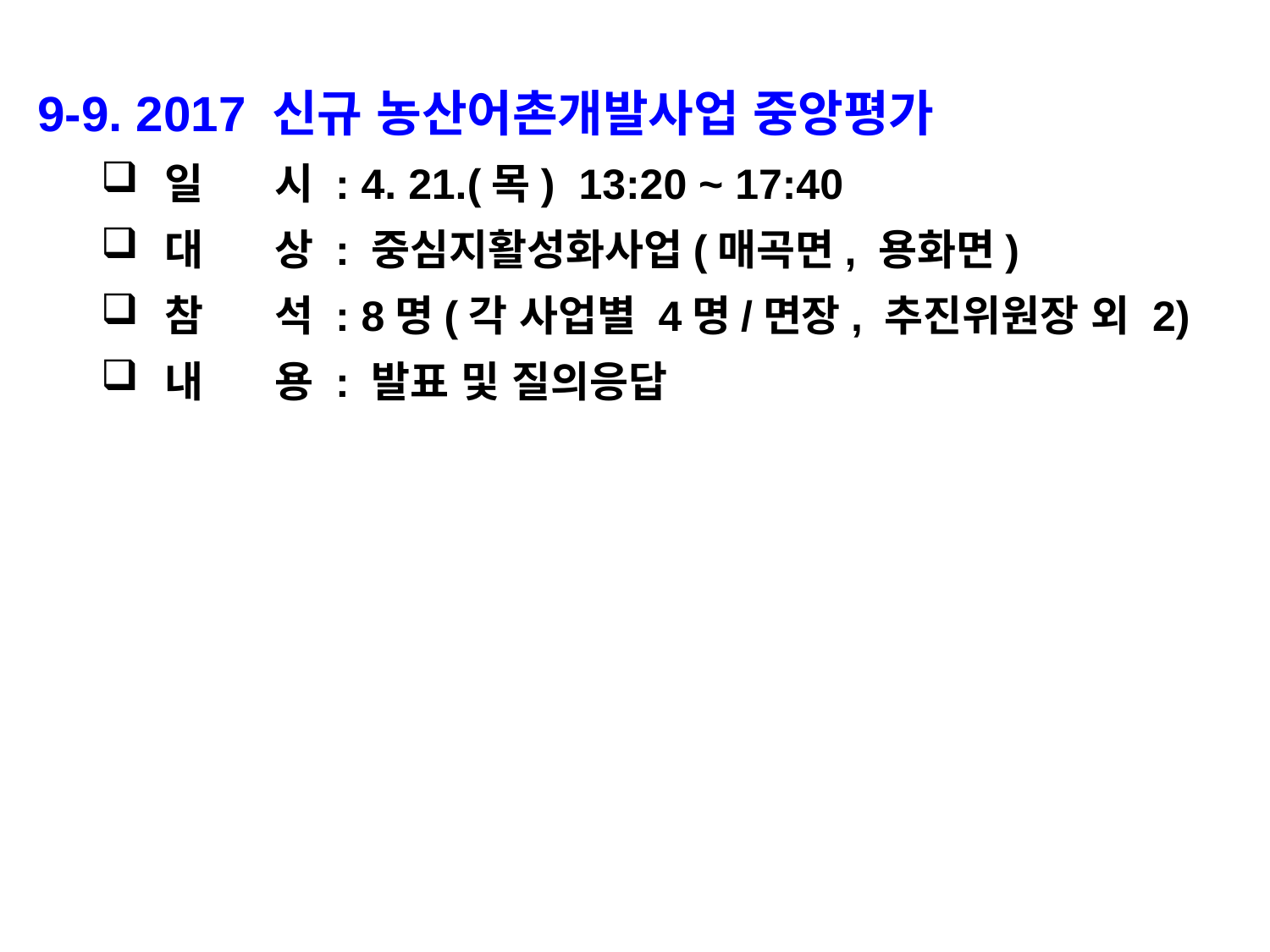

9-9. 2017 신규 농산어촌개발사업 중앙평가
일      시 : 4. 21.(목)  13:20 ~ 17:40
대      상 : 중심지활성화사업(매곡면, 용화면)
참      석 : 8명(각 사업별 4명/면장, 추진위원장 외 2)
내      용 : 발표 및 질의응답